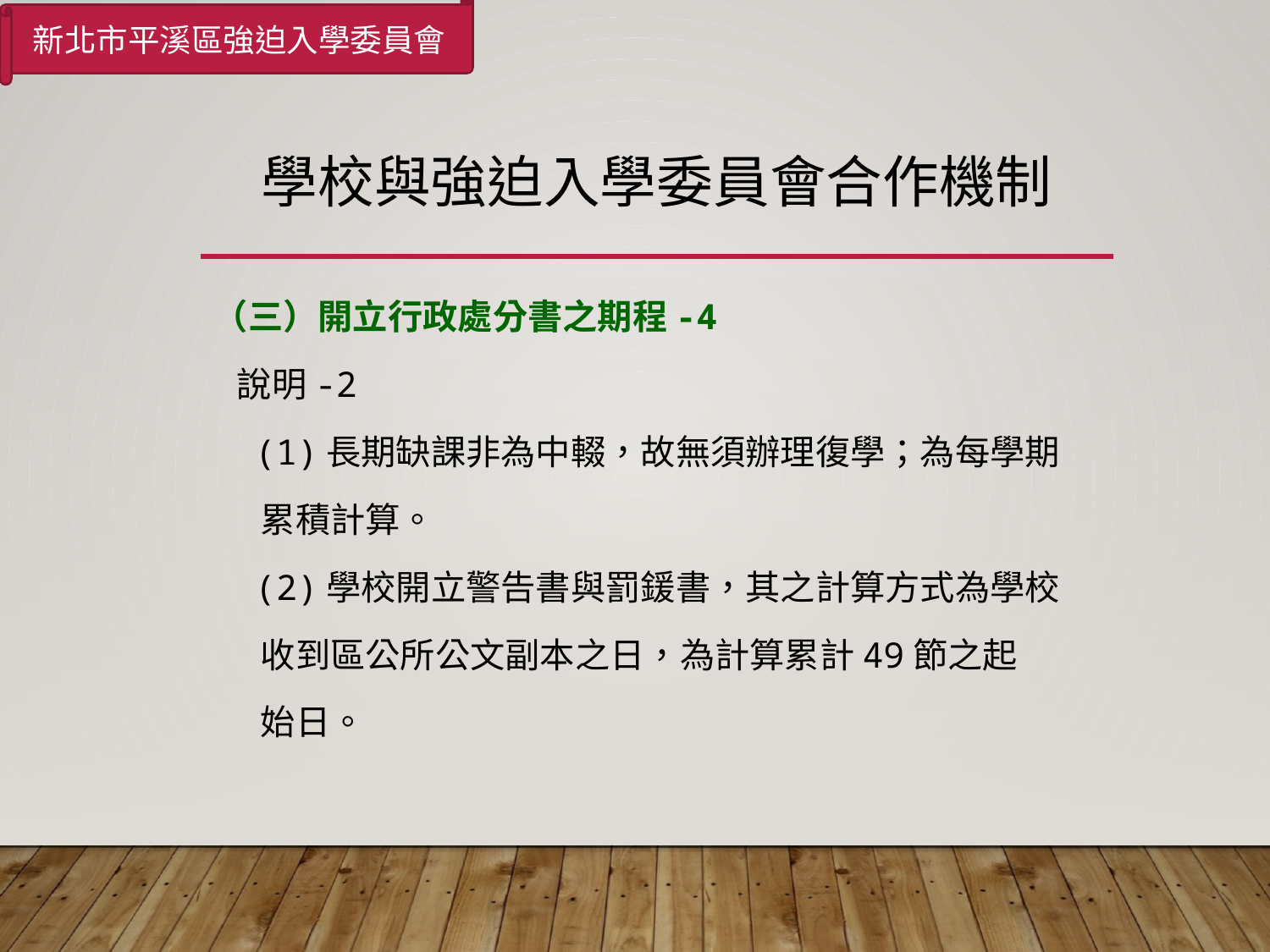

新北市平溪區強迫入學委員會
# 學校與強迫入學委員會合作機制
（三）開立行政處分書之期程-4
  說明-2
  (1)長期缺課非為中輟，故無須辦理復學；為每學期
     累積計算。
  (2)學校開立警告書與罰鍰書，其之計算方式為學校
     收到區公所公文副本之日，為計算累計49節之起
     始日。